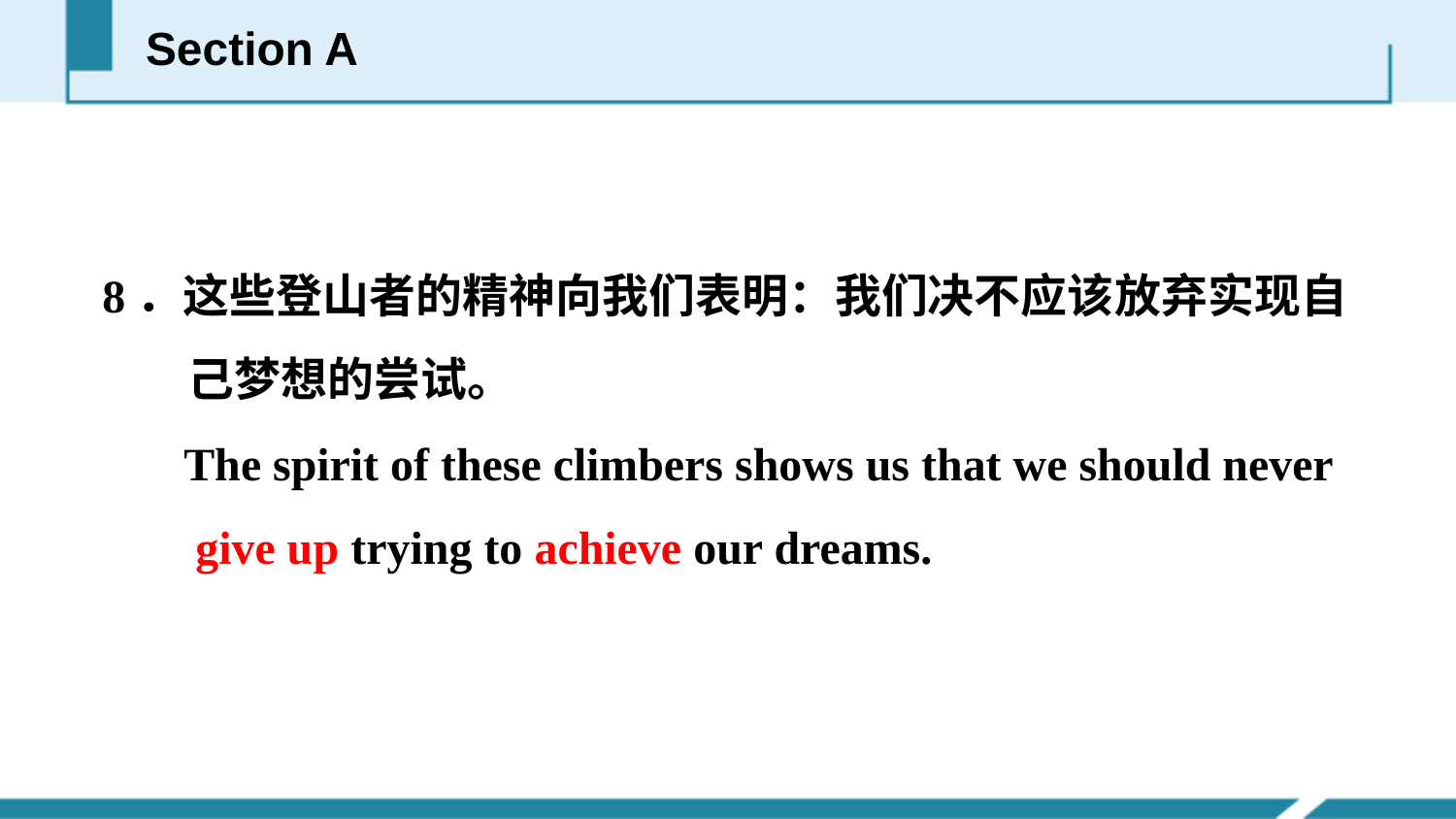

Section A
8．这些登山者的精神向我们表明：我们决不应该放弃实现自
       己梦想的尝试。
       The spirit of these climbers shows us that we should never
        give up trying to achieve our dreams.